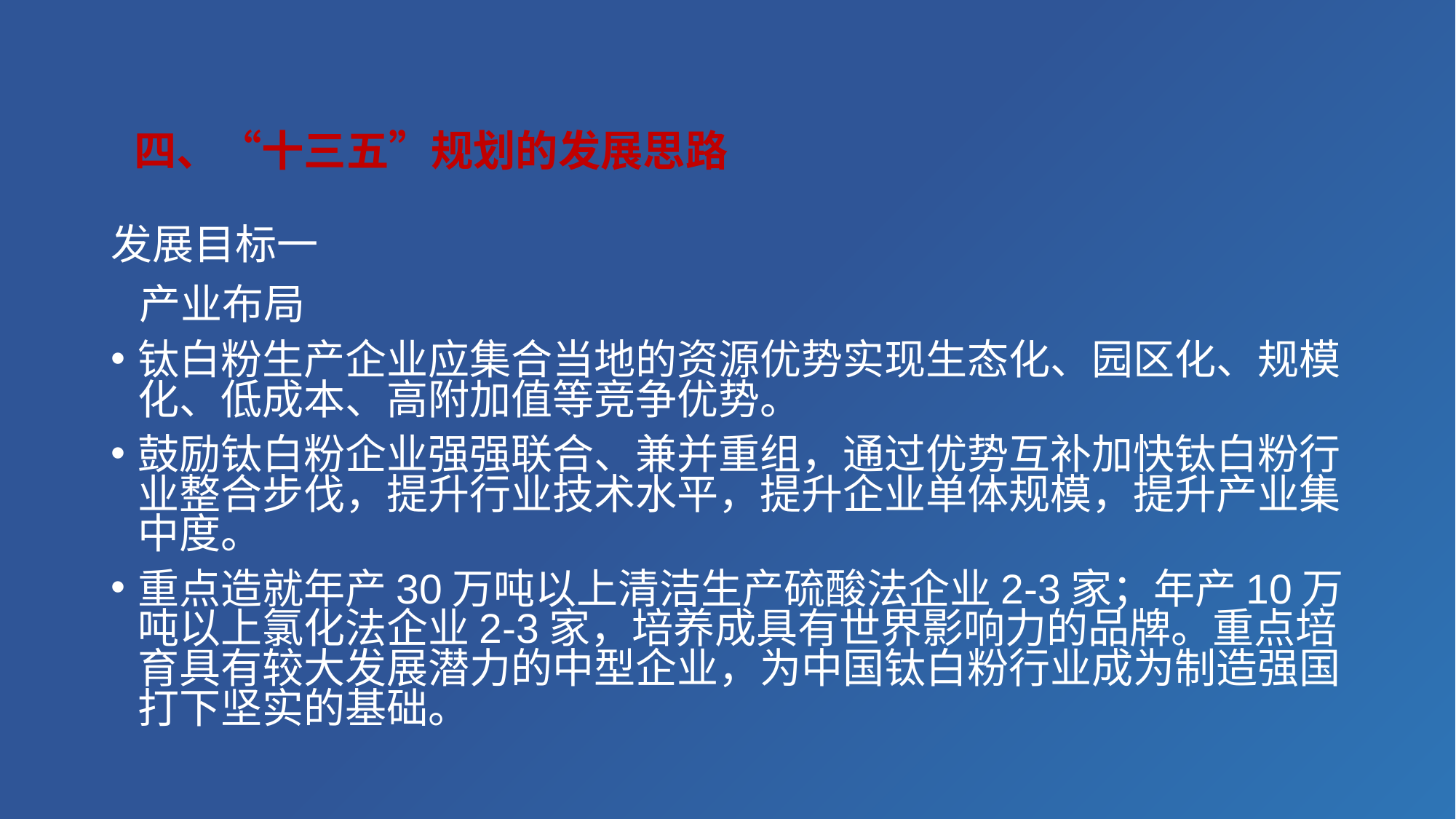

# 四、“十三五”规划的发展思路
发展目标一
  产业布局
钛白粉生产企业应集合当地的资源优势实现生态化、园区化、规模化、低成本、高附加值等竞争优势。
鼓励钛白粉企业强强联合、兼并重组，通过优势互补加快钛白粉行业整合步伐，提升行业技术水平，提升企业单体规模，提升产业集中度。
重点造就年产30万吨以上清洁生产硫酸法企业2-3家；年产10万吨以上氯化法企业2-3家，培养成具有世界影响力的品牌。重点培育具有较大发展潜力的中型企业，为中国钛白粉行业成为制造强国打下坚实的基础。